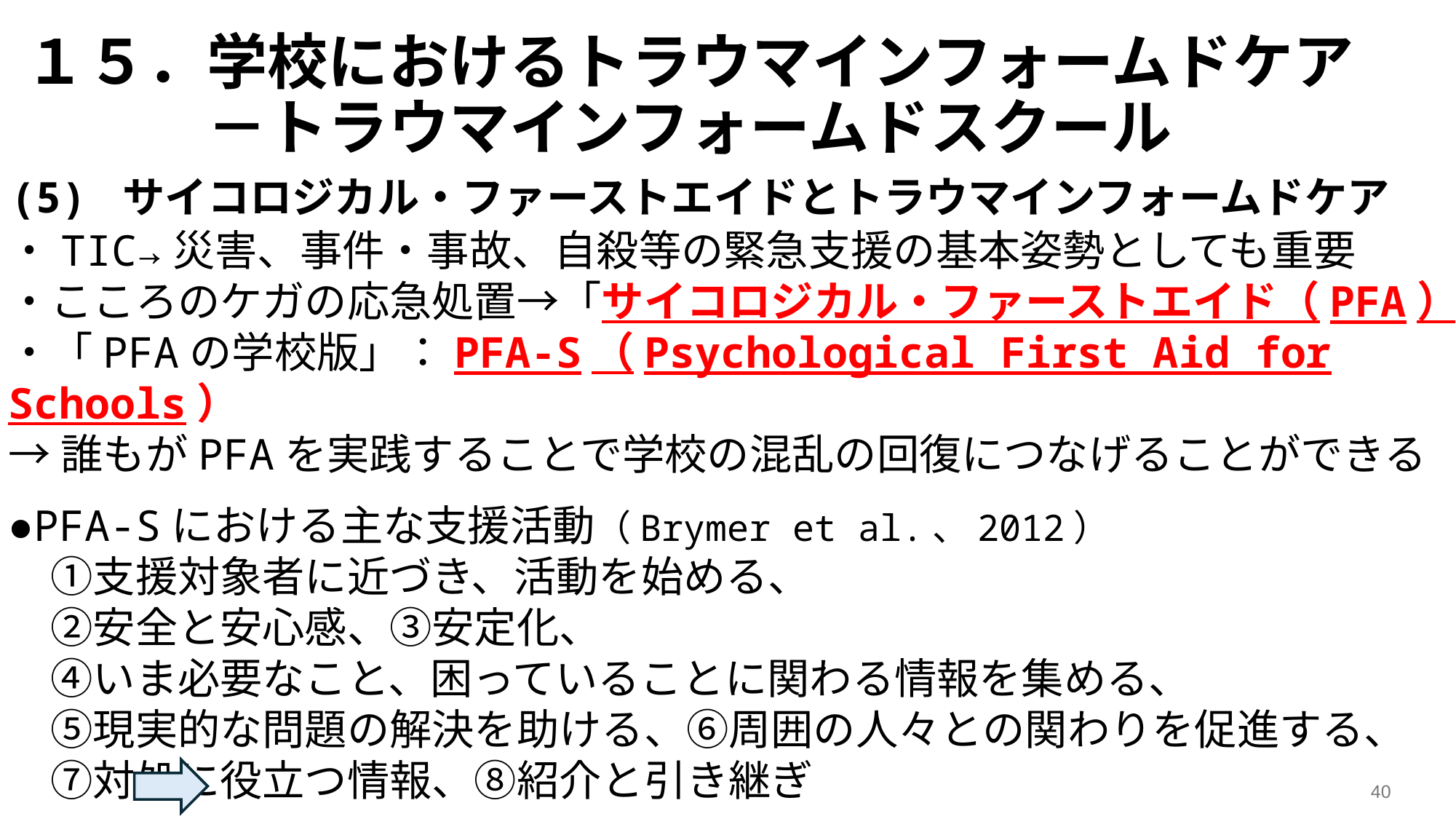

# １５．学校におけるトラウマインフォームドケア 　　　－トラウマインフォームドスクール
(5) サイコロジカル・ファーストエイドとトラウマインフォームドケア
・TIC→災害、事件・事故、自殺等の緊急支援の基本姿勢としても重要
・こころのケガの応急処置→「サイコロジカル・ファーストエイド（PFA）」
・「PFAの学校版」：PFA-S（Psychological First Aid for Schools）
→誰もがPFAを実践することで学校の混乱の回復につなげることができる

●PFA-Sにおける主な支援活動（Brymer et al.、2012）
　①支援対象者に近づき、活動を始める、
　②安全と安心感、③安定化、
　④いま必要なこと、困っていることに関わる情報を集める、
　⑤現実的な問題の解決を助ける、⑥周囲の人々との関わりを促進する、
　⑦対処に役立つ情報、⑧紹介と引き継ぎ

PFA-Sの実践は、TICの基本姿勢と重なる支援アプローチ

40